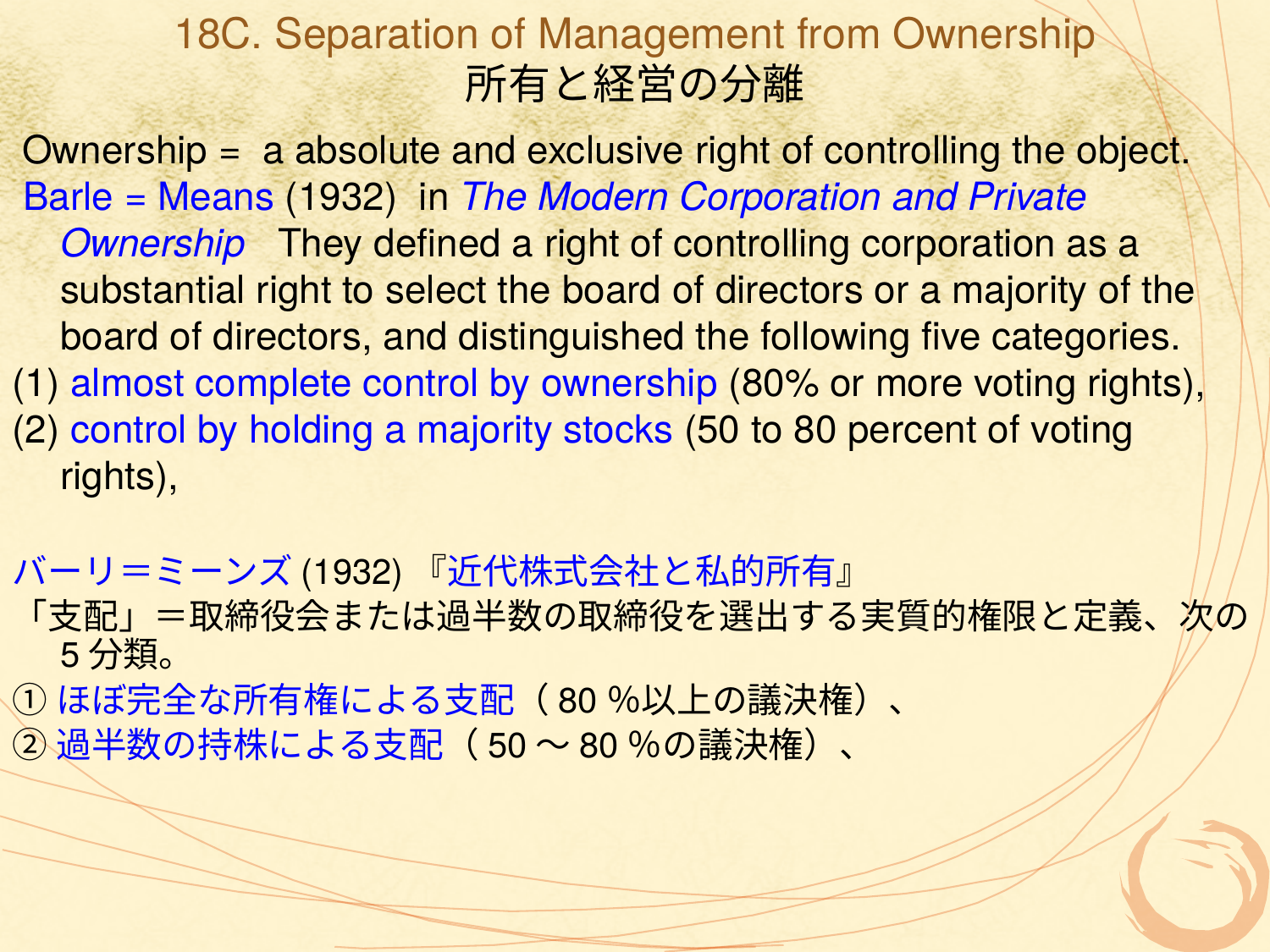

18C. Separation of Management from Ownership
所有と経営の分離
 Ownership =  a absolute and exclusive right of controlling the object.
 Barle = Means (1932)  in The Modern Corporation and Private Ownership   They defined a right of controlling corporation as a substantial right to select the board of directors or a majority of the board of directors, and distinguished the following five categories.
(1) almost complete control by ownership (80% or more voting rights),
(2) control by holding a majority stocks (50 to 80 percent of voting rights),

バーリ＝ミーンズ(1932)『近代株式会社と私的所有』
「支配」＝取締役会または過半数の取締役を選出する実質的権限と定義、次の5分類。
①ほぼ完全な所有権による支配（80％以上の議決権）、
②過半数の持株による支配（50～80％の議決権）、